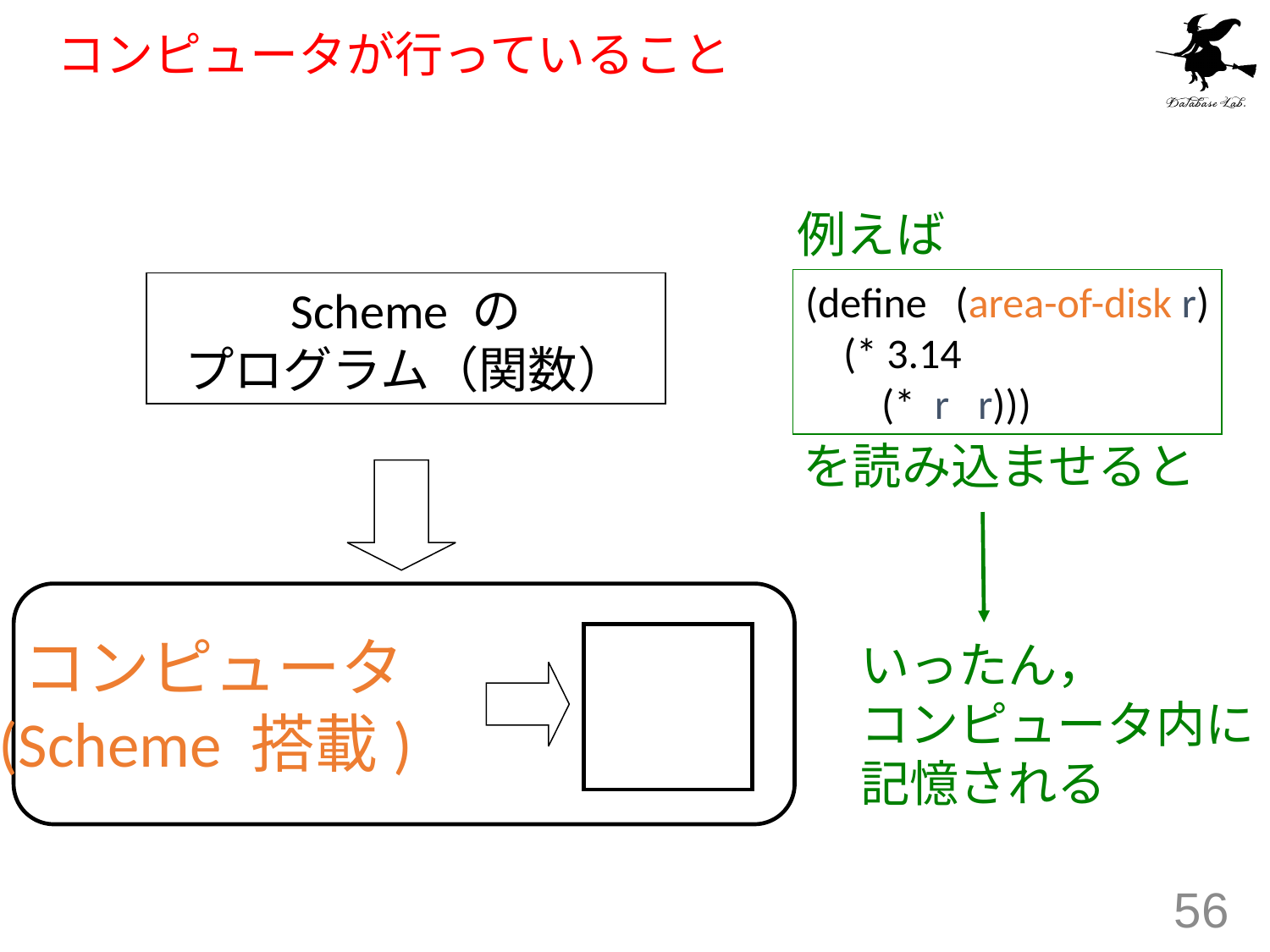

# コンピュータが行っていること
例えば
(define   (area-of-disk r)
    (* 3.14
        (*  r   r)))
Scheme の
プログラム（関数）
を読み込ませると

コンピュータ
(Scheme 搭載)

いったん，
コンピュータ内に
記憶される

56